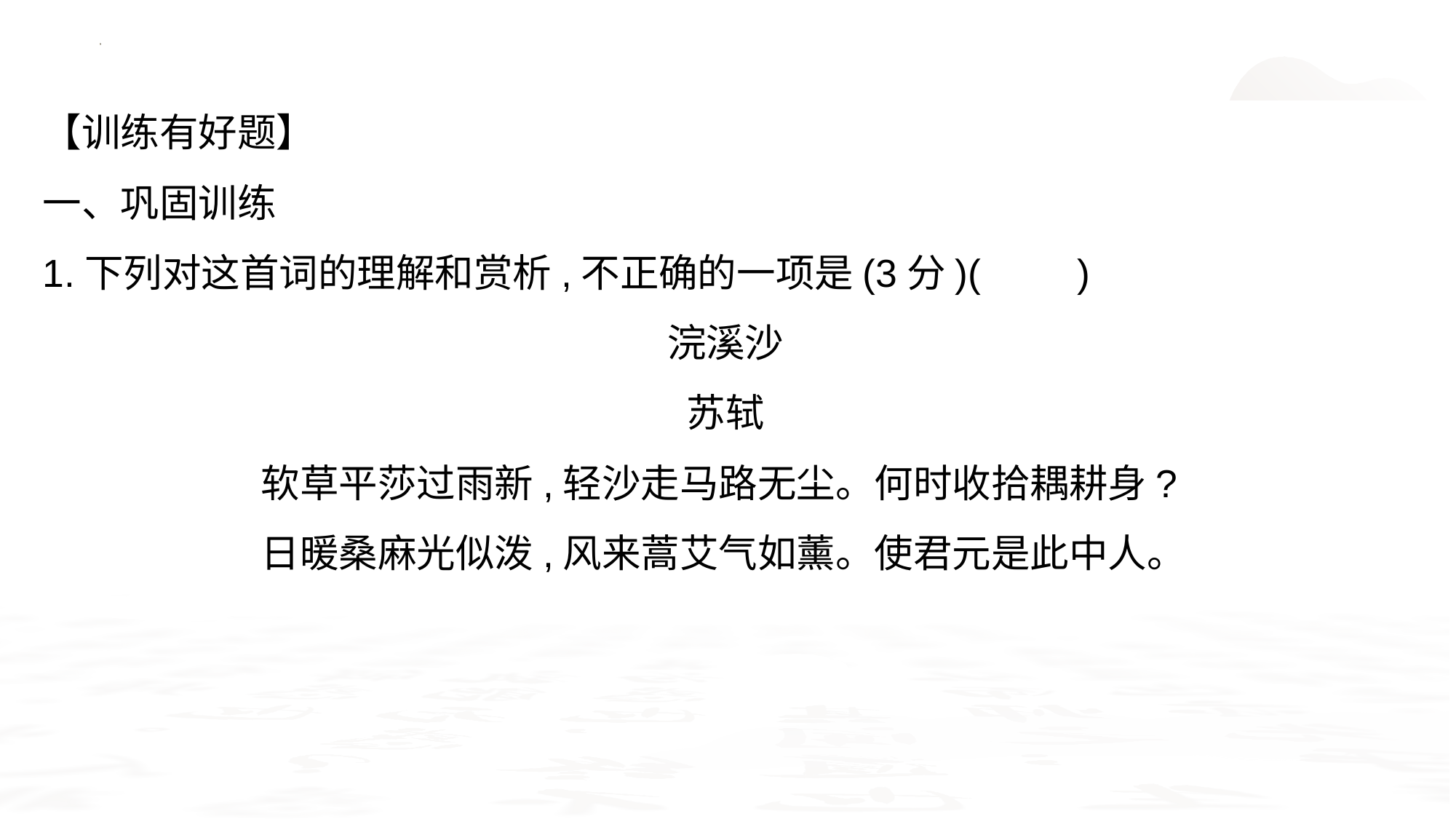

【训练有好题】
一、巩固训练
1.下列对这首词的理解和赏析,不正确的一项是(3分)(　　)
浣溪沙
苏轼
　　		软草平莎过雨新,轻沙走马路无尘。何时收拾耦耕身?
		日暖桑麻光似泼,风来蒿艾气如薰。使君元是此中人。